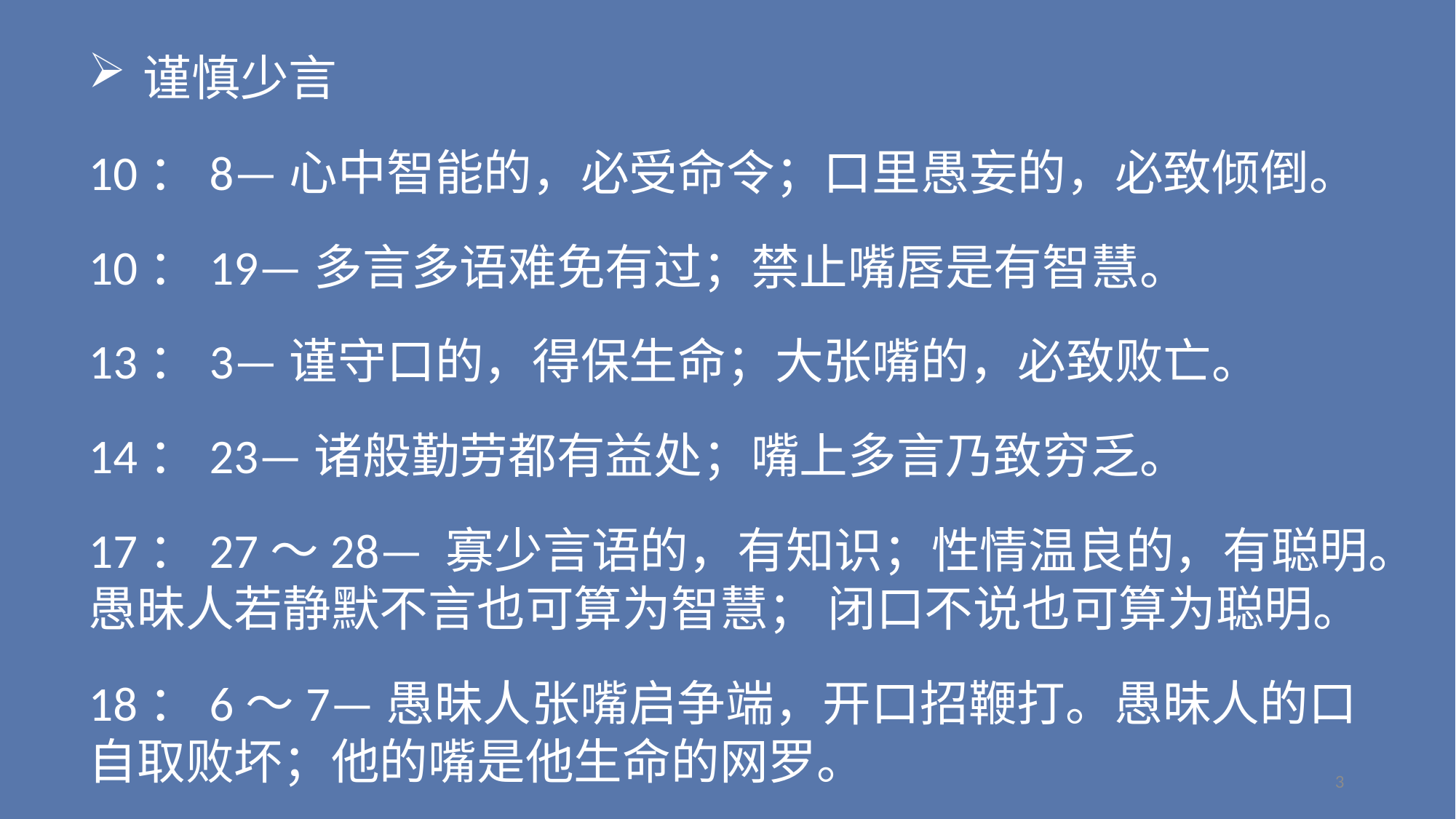

谨慎少言
10：8—心中智能的，必受命令；口里愚妄的，必致倾倒。
10：19—多言多语难免有过；禁止嘴唇是有智慧。
13：3—谨守口的，得保生命；大张嘴的，必致败亡。
14：23—诸般勤劳都有益处；嘴上多言乃致穷乏。
17：27～28— 寡少言语的，有知识；性情温良的，有聪明。愚昧人若静默不言也可算为智慧； 闭口不说也可算为聪明。
18：6～7—愚昧人张嘴启争端，开口招鞭打。愚昧人的口自取败坏；他的嘴是他生命的网罗。
3